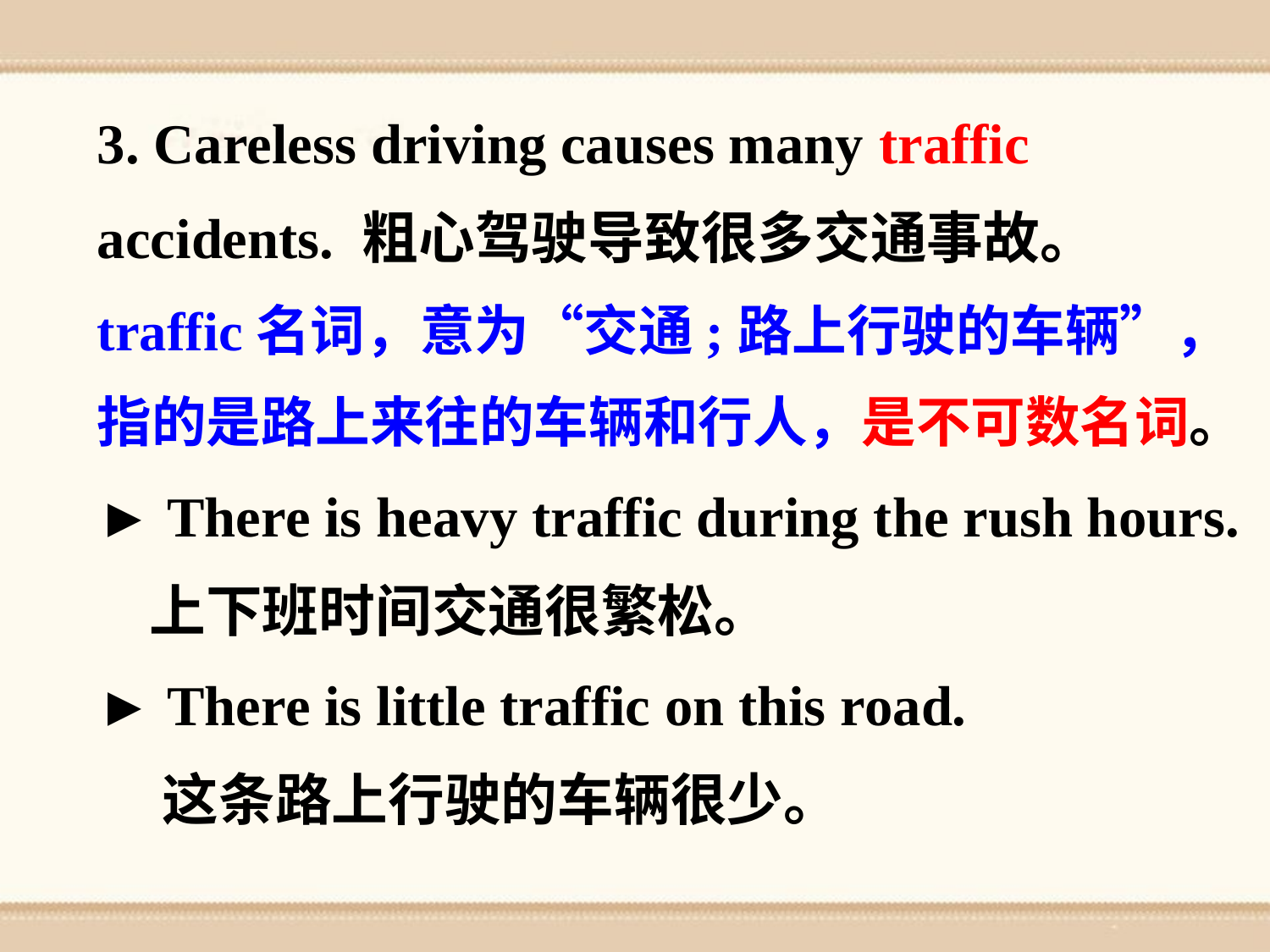

3. Careless driving causes many traffic accidents. 粗心驾驶导致很多交通事故。
traffic名词，意为“交通;路上行驶的车辆”，
指的是路上来往的车辆和行人，是不可数名词。
► There is heavy traffic during the rush hours.
   上下班时间交通很繁松。
► There is little traffic on this road.
    这条路上行驶的车辆很少。